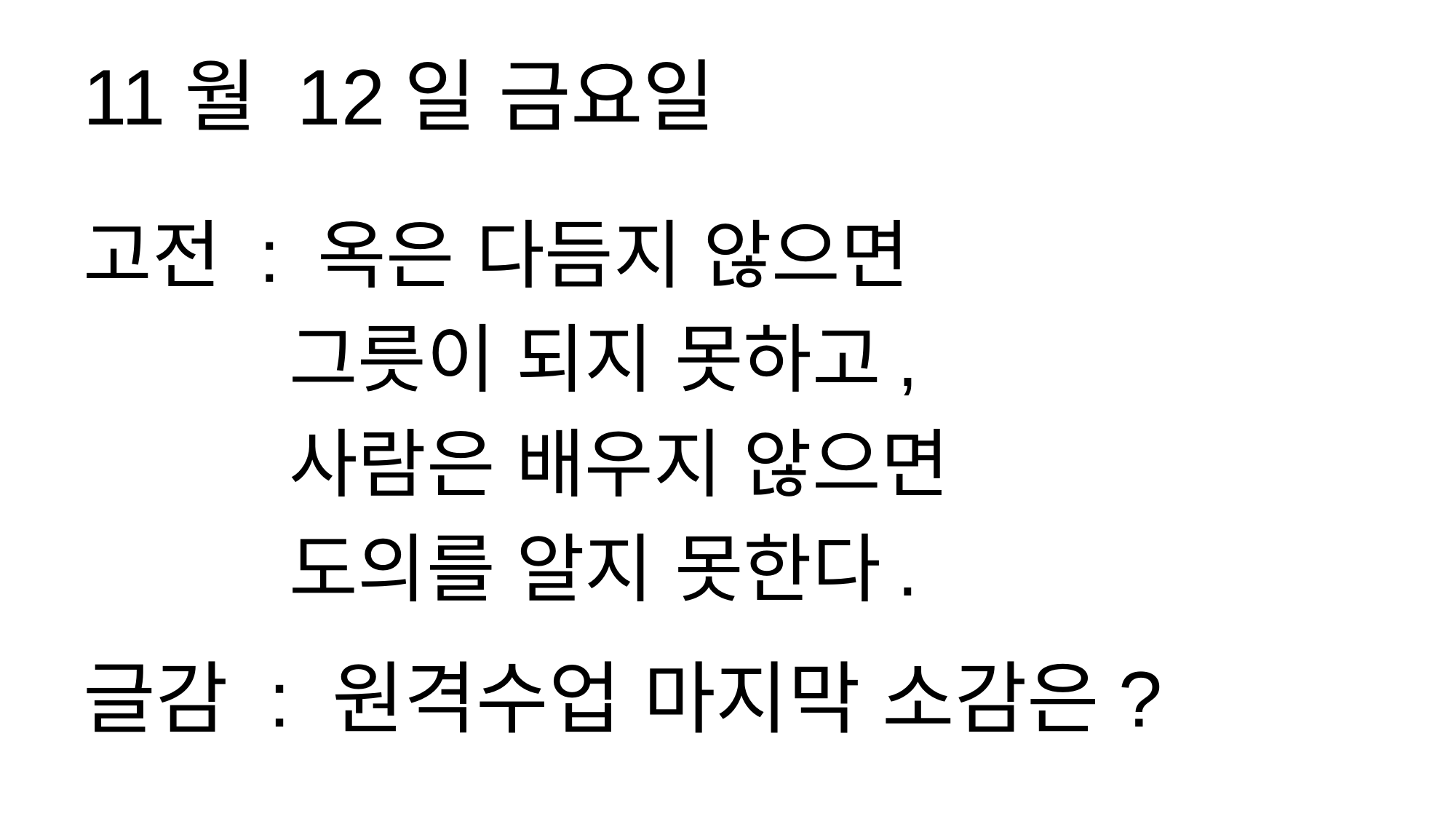

11월 12일 금요일
고전 : 옥은 다듬지 않으면
         그릇이 되지 못하고,
         사람은 배우지 않으면
         도의를 알지 못한다.
글감 : 원격수업 마지막 소감은?